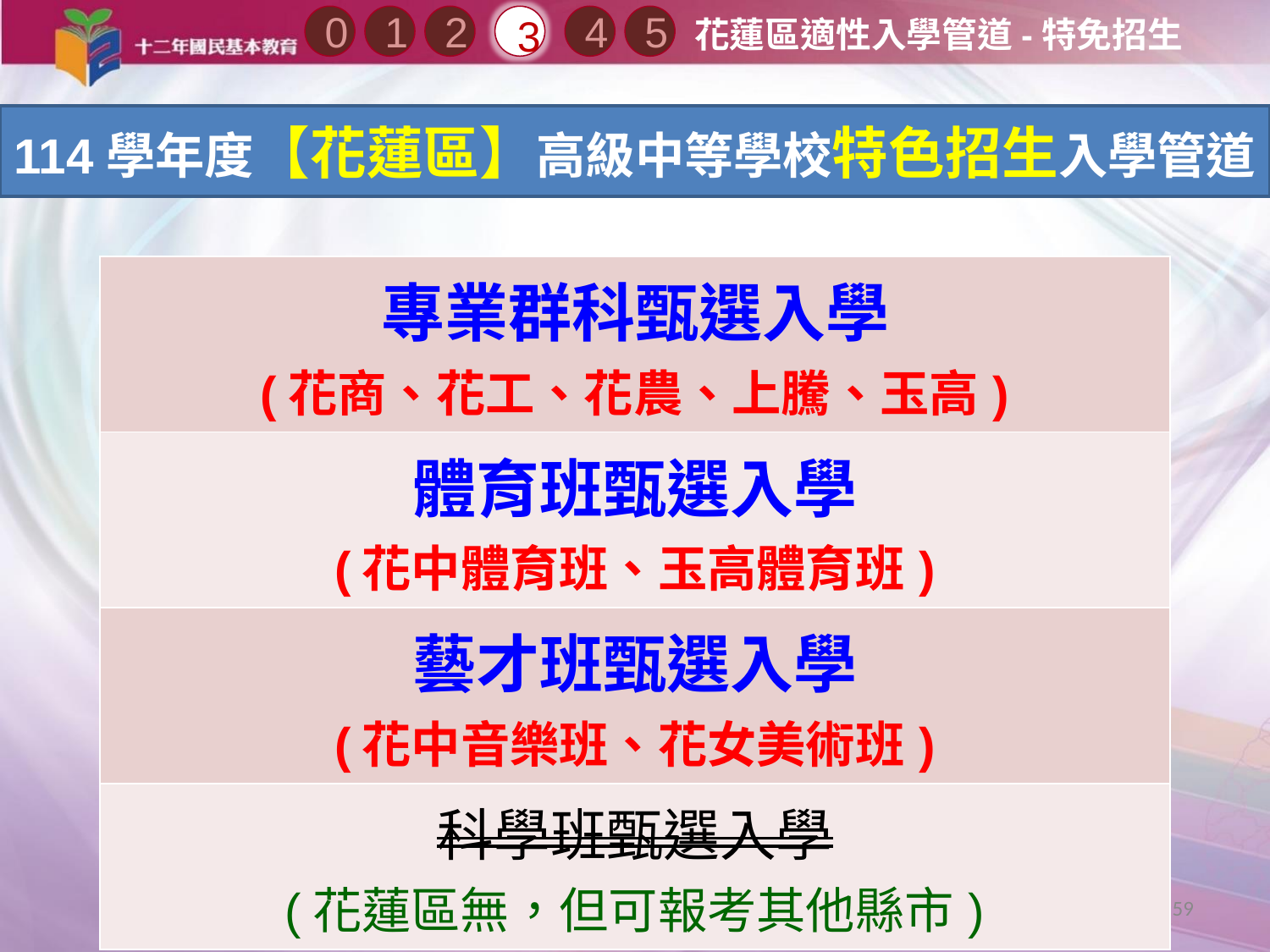

0
2
3
1
4
5
花蓮區適性入學管道-特免招生
114學年度【花蓮區】高級中等學校特色招生入學管道
| 專業群科甄選入學 (花商、花工、花農、上騰、玉高) |
| --- |
| 體育班甄選入學 (花中體育班、玉高體育班) |
| 藝才班甄選入學 (花中音樂班、花女美術班) |
| 科學班甄選入學 (花蓮區無，但可報考其他縣市) |
59